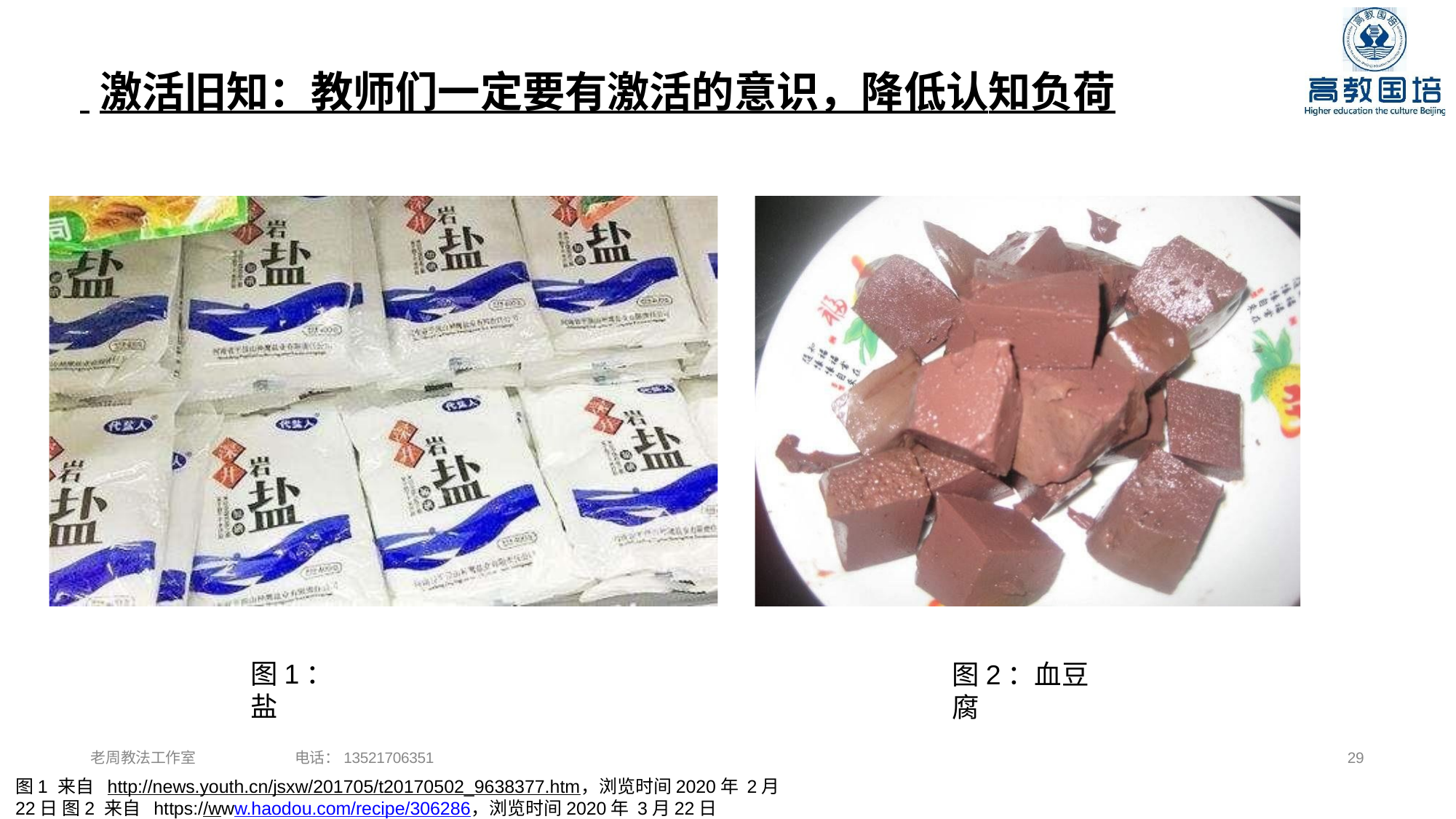

# 激活旧知：教师们一定要有激活的意识，降低认知负荷

图1：盐
图2：血豆腐
老周教法工作室	电话：13521706351
图1 来自 http://news.youth.cn/jsxw/201705/t20170502_9638377.htm，浏览时间2020年 2月22日 图2 来自 https://www.haodou.com/recipe/306286，浏览时间2020年 3月22日
29